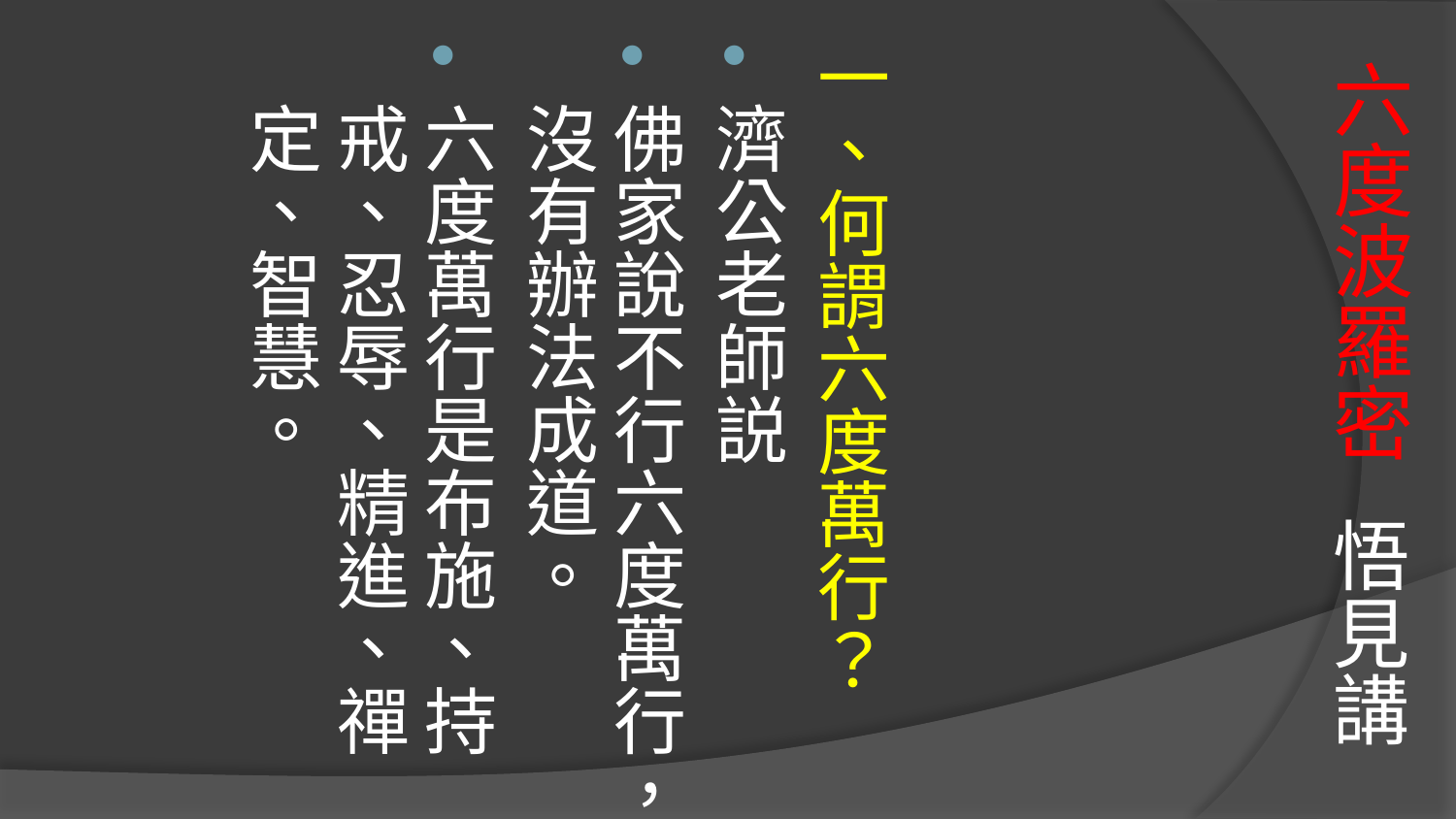

# 六度波羅密   悟見講
一、何謂六度萬行？
濟公老師説
佛家說不行六度萬行，沒有辦法成道。
六度萬行是布施、持戒、忍辱、精進、禪定、智慧。